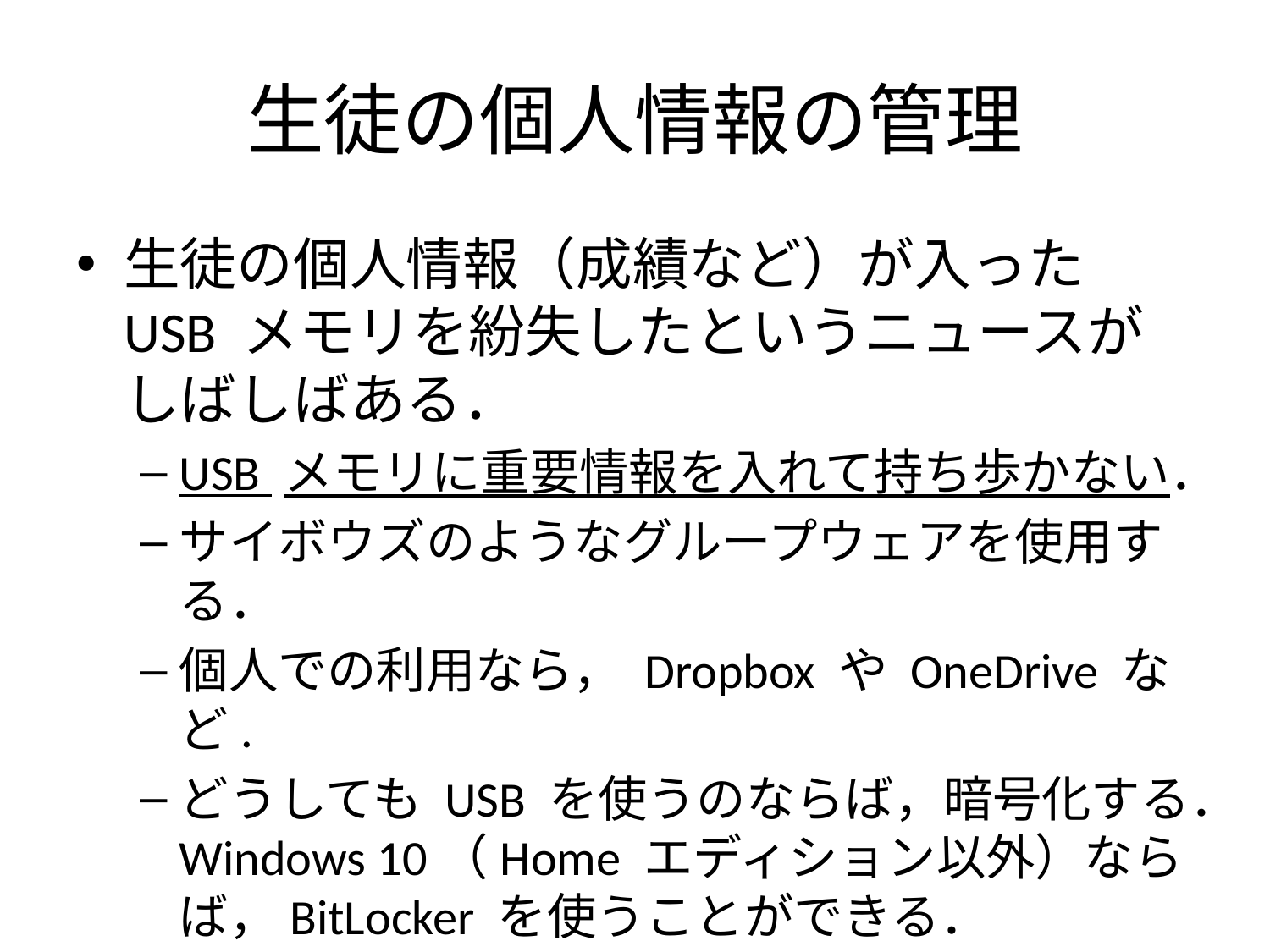

# 生徒の個人情報の管理
生徒の個人情報（成績など）が入った USB メモリを紛失したというニュースがしばしばある．
USB メモリに重要情報を入れて持ち歩かない．
サイボウズのようなグループウェアを使用する．
個人での利用なら， Dropbox や OneDrive など.
どうしても USB を使うのならば，暗号化する．Windows 10（Home エディション以外）ならば，BitLocker を使うことができる．